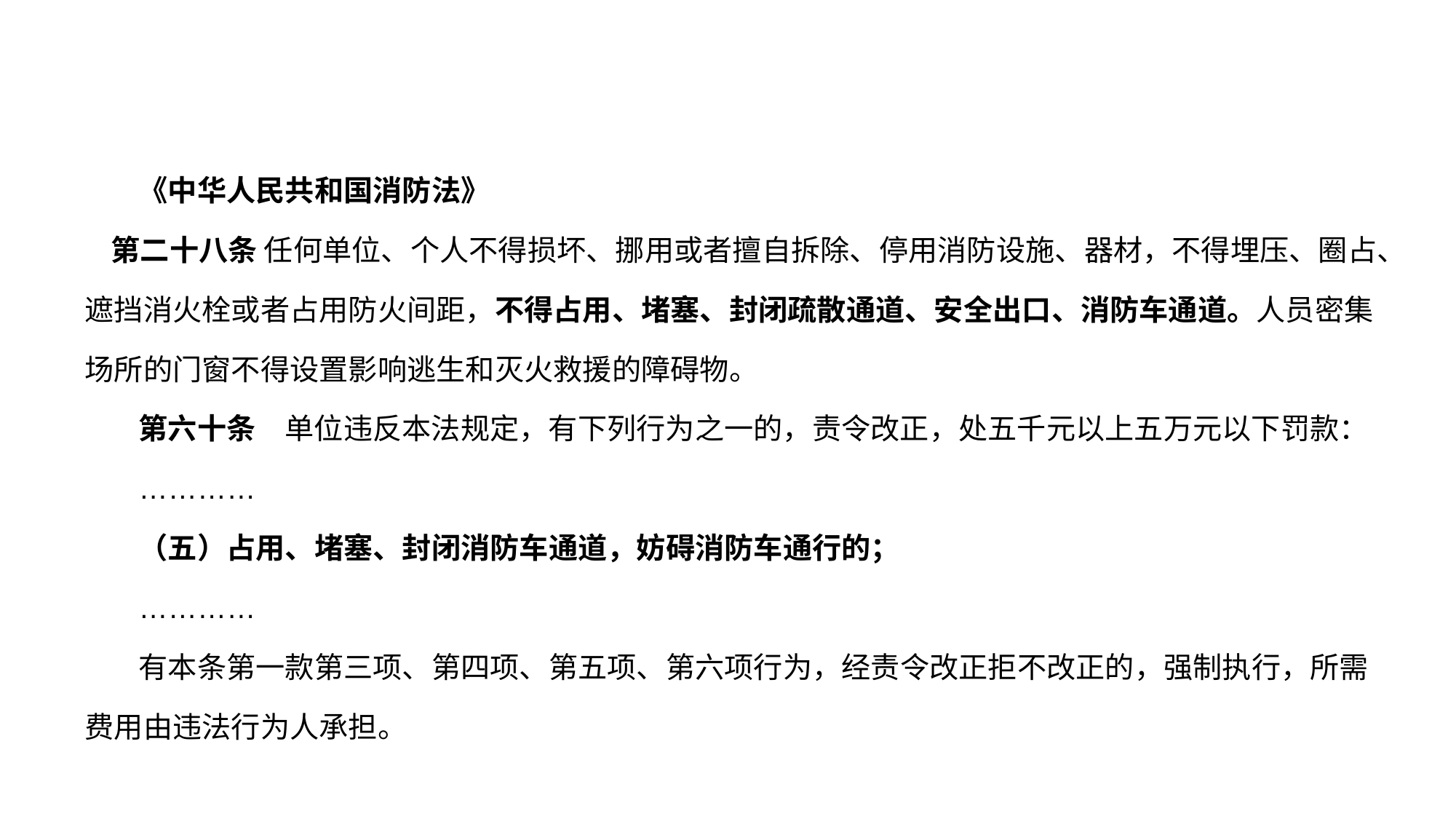

#
《中华人民共和国消防法》
    第二十八条 任何单位、个人不得损坏、挪用或者擅自拆除、停用消防设施、器材，不得埋压、圈占、遮挡消火栓或者占用防火间距，不得占用、堵塞、封闭疏散通道、安全出口、消防车通道。人员密集场所的门窗不得设置影响逃生和灭火救援的障碍物。
第六十条　单位违反本法规定，有下列行为之一的，责令改正，处五千元以上五万元以下罚款：
…………
（五）占用、堵塞、封闭消防车通道，妨碍消防车通行的；
…………
有本条第一款第三项、第四项、第五项、第六项行为，经责令改正拒不改正的，强制执行，所需费用由违法行为人承担。